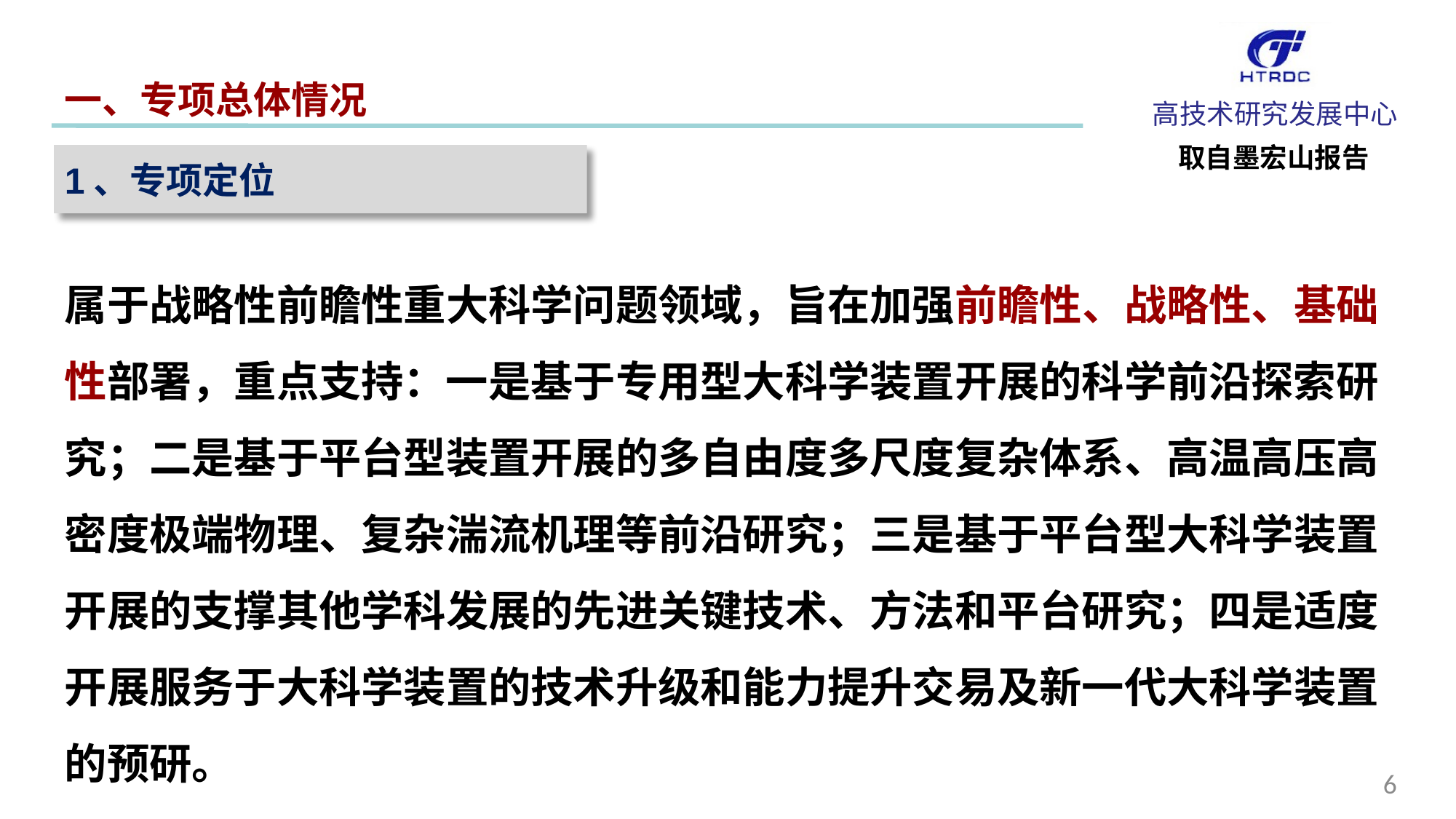

一、专项总体情况
取自墨宏山报告
1、专项定位
属于战略性前瞻性重大科学问题领域，旨在加强前瞻性、战略性、基础性部署，重点支持：一是基于专用型大科学装置开展的科学前沿探索研究；二是基于平台型装置开展的多自由度多尺度复杂体系、高温高压高密度极端物理、复杂湍流机理等前沿研究；三是基于平台型大科学装置开展的支撑其他学科发展的先进关键技术、方法和平台研究；四是适度开展服务于大科学装置的技术升级和能力提升交易及新一代大科学装置的预研。